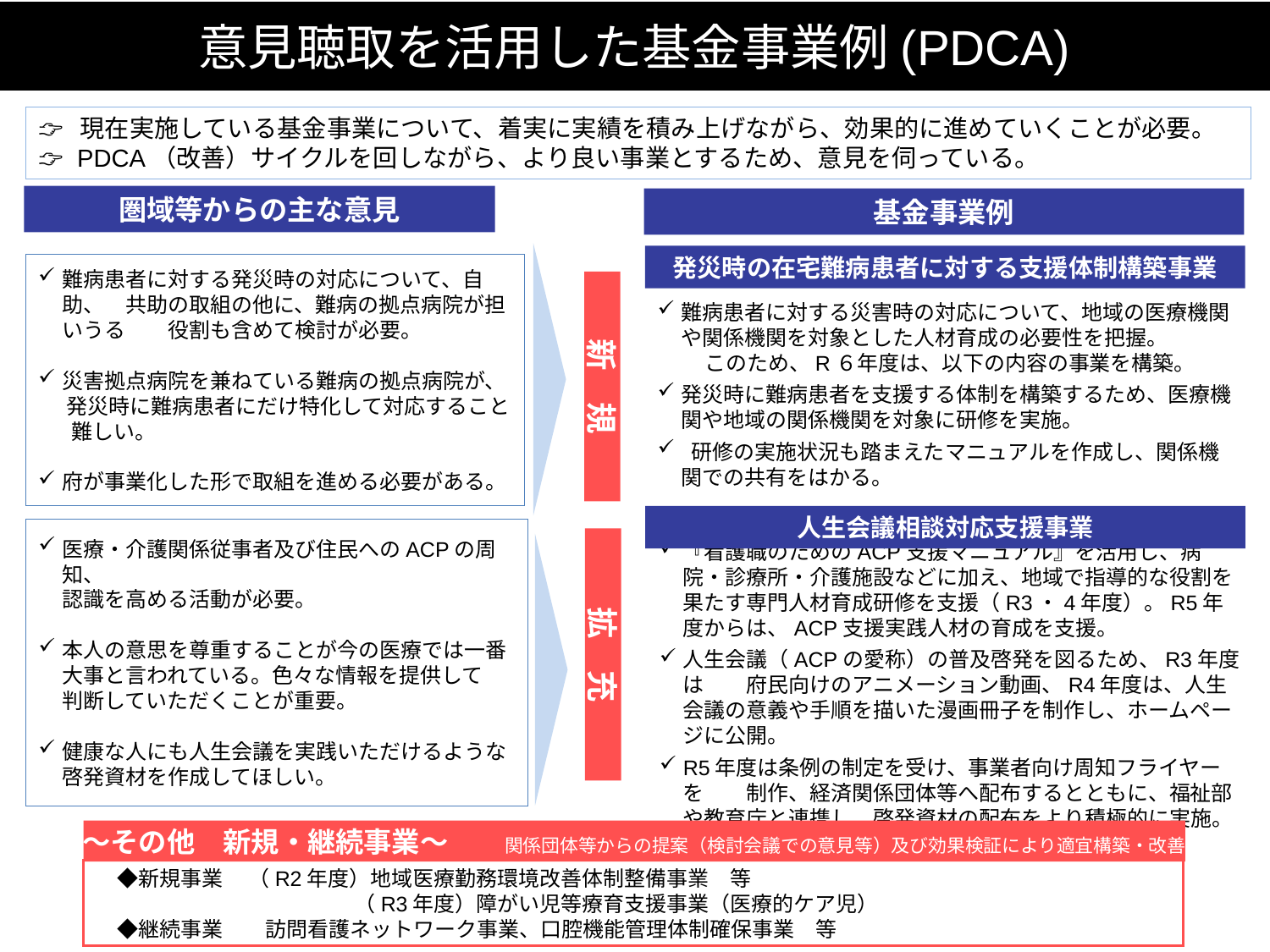

# 意見聴取を活用した基金事業例(PDCA)
👉  現在実施している基金事業について、着実に実績を積み上げながら、効果的に進めていくことが必要。
👉  PDCA（改善）サイクルを回しながら、より良い事業とするため、意見を伺っている。
圏域等からの主な意見
基金事業例

発災時の在宅難病患者に対する支援体制構築事業
難病患者に対する発災時の対応について、自助、　共助の取組の他に、難病の拠点病院が担いうる　　役割も含めて検討が必要。

災害拠点病院を兼ねている難病の拠点病院が、   発災時に難病患者にだけ特化して対応すること   難しい。

府が事業化した形で取組を進める必要がある。
新　規
難病患者に対する災害時の対応について、地域の医療機関や関係機関を対象とした人材育成の必要性を把握。
　　 このため、R６年度は、以下の内容の事業を構築。

発災時に難病患者を支援する体制を構築するため、医療機関や地域の関係機関を対象に研修を実施。

 研修の実施状況も踏まえたマニュアルを作成し、関係機関での共有をはかる。
人生会議相談対応支援事業
医療・介護関係従事者及び住民へのACPの周知、
認識を高める活動が必要。

本人の意思を尊重することが今の医療では一番
大事と言われている。色々な情報を提供して
判断していただくことが重要。

健康な人にも人生会議を実践いただけるような
啓発資材を作成してほしい。
拡　充

『看護職のためのACP支援マニュアル』を活用し、病院・診療所・介護施設などに加え、地域で指導的な役割を果たす専門人材育成研修を支援（R3・4年度）。R5年度からは、ACP支援実践人材の育成を支援。

人生会議（ACPの愛称）の普及啓発を図るため、R3年度は　　府民向けのアニメーション動画、R4年度は、人生会議の意義や手順を描いた漫画冊子を制作し、ホームページに公開。

R5年度は条例の制定を受け、事業者向け周知フライヤーを　　制作、経済関係団体等へ配布するとともに、福祉部や教育庁と連携し、啓発資材の配布をより積極的に実施。
～その他　新規・継続事業～　　関係団体等からの提案（検討会議での意見等）及び効果検証により適宜構築・改善
　◆新規事業　 （R2年度）地域医療勤務環境改善体制整備事業　等
　　　　　　　　 　　　　（R3年度）障がい児等療育支援事業（医療的ケア児）
　◆継続事業　　訪問看護ネットワーク事業、口腔機能管理体制確保事業　等